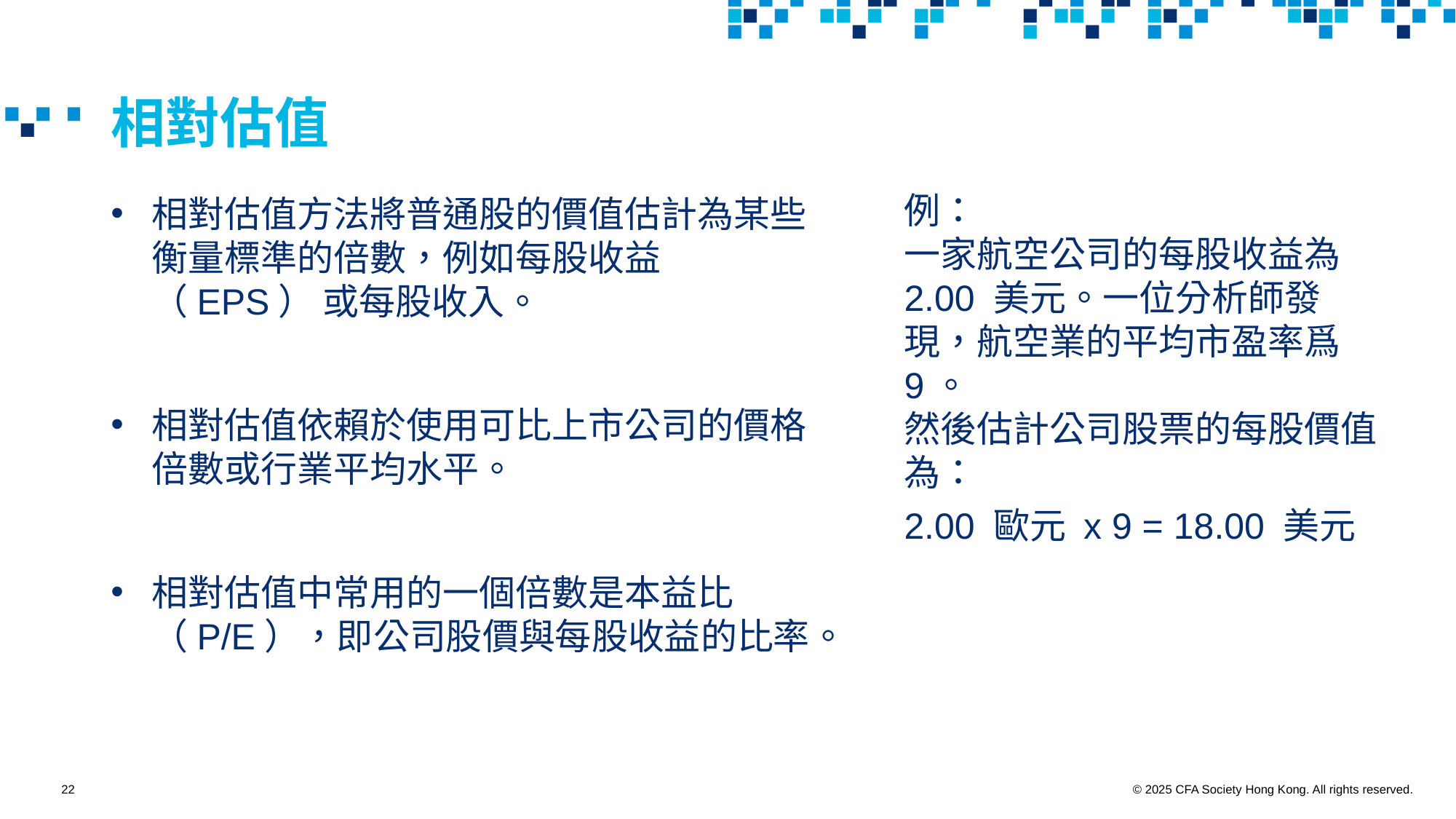

# 相對估值
例：
一家航空公司的每股收益為 2.00 美元。一位分析師發現，航空業的平均市盈率爲9。
然後估計公司股票的每股價值為：
2.00 歐元 x 9 = 18.00 美元
相對估值方法將普通股的價值估計為某些衡量標準的倍數，例如每股收益 （EPS） 或每股收入。

相對估值依賴於使用可比上市公司的價格倍數或行業平均水平。

相對估值中常用的一個倍數是本益比 （P/E），即公司股價與每股收益的比率。
22
© 2025 CFA Society Hong Kong. All rights reserved.